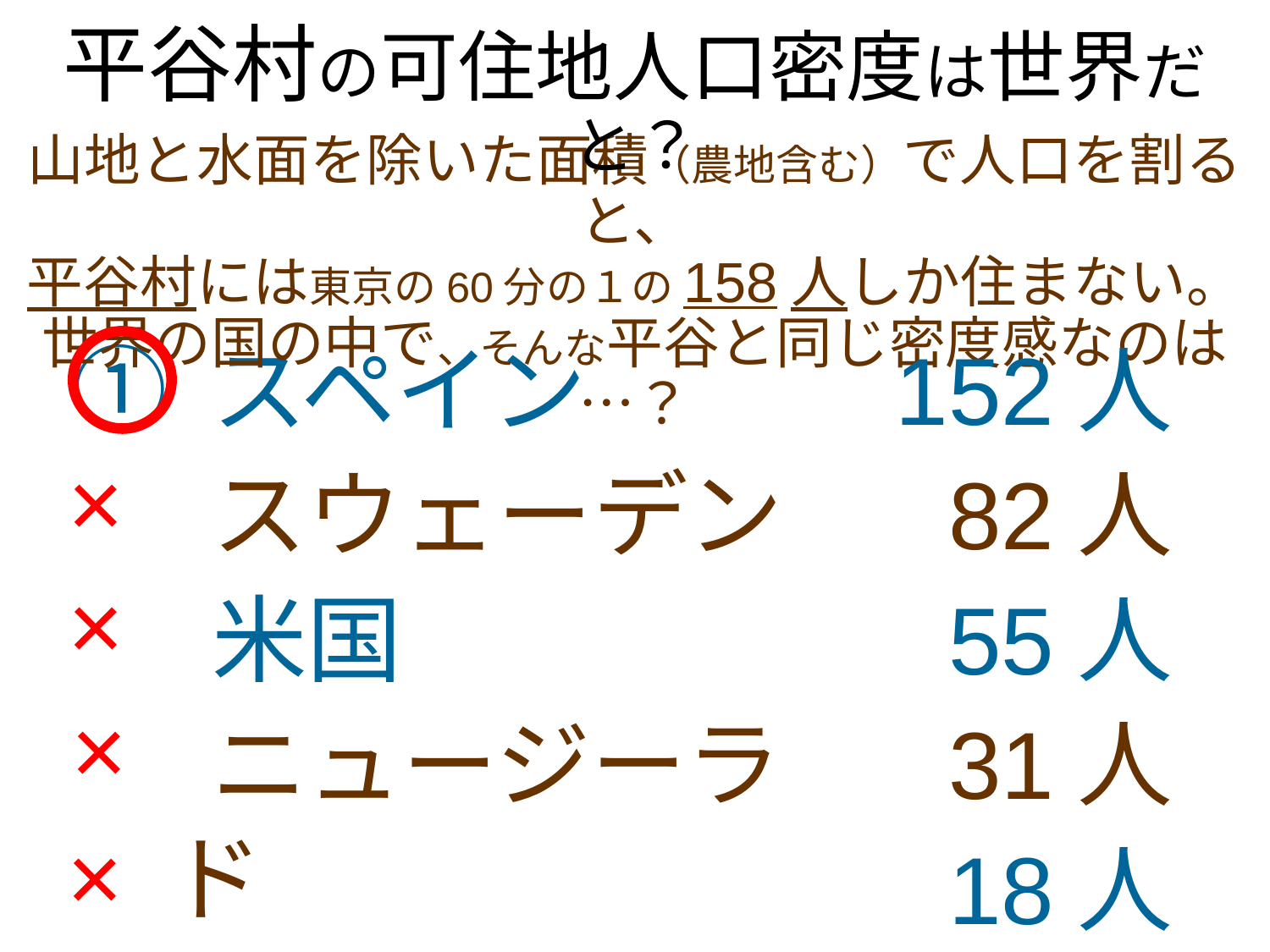

平谷村の可住地人口密度は世界だと？
山地と水面を除いた面積（農地含む）で人口を割ると、
平谷村には東京の60分の１の158人しか住まない。
世界の国の中で、そんな平谷と同じ密度感なのは…？
① スペイン
② スウェーデン
③ 米国
④ ニュージーランド
⑤ ロシア
152人
82人
55人
31人
18人

×
×
×
×